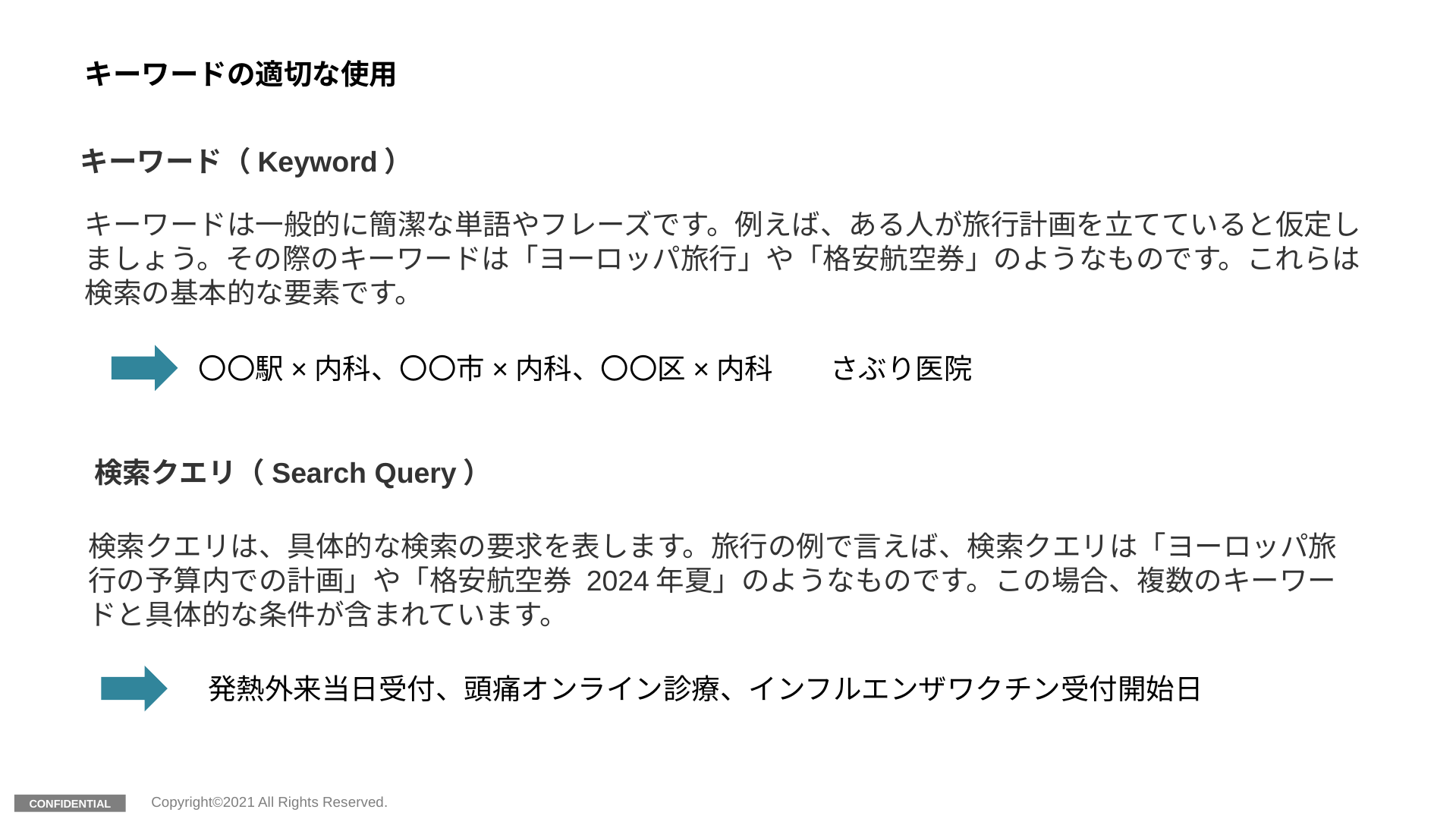

キーワードの適切な使用
キーワード（Keyword）
キーワードは一般的に簡潔な単語やフレーズです。例えば、ある人が旅行計画を立てていると仮定しましょう。その際のキーワードは「ヨーロッパ旅行」や「格安航空券」のようなものです。これらは検索の基本的な要素です。

〇〇駅×内科、〇〇市×内科、〇〇区×内科　　さぶり医院
検索クエリ（Search Query）
検索クエリは、具体的な検索の要求を表します。旅行の例で言えば、検索クエリは「ヨーロッパ旅行の予算内での計画」や「格安航空券 2024年夏」のようなものです。この場合、複数のキーワードと具体的な条件が含まれています。

発熱外来当日受付、頭痛オンライン診療、インフルエンザワクチン受付開始日